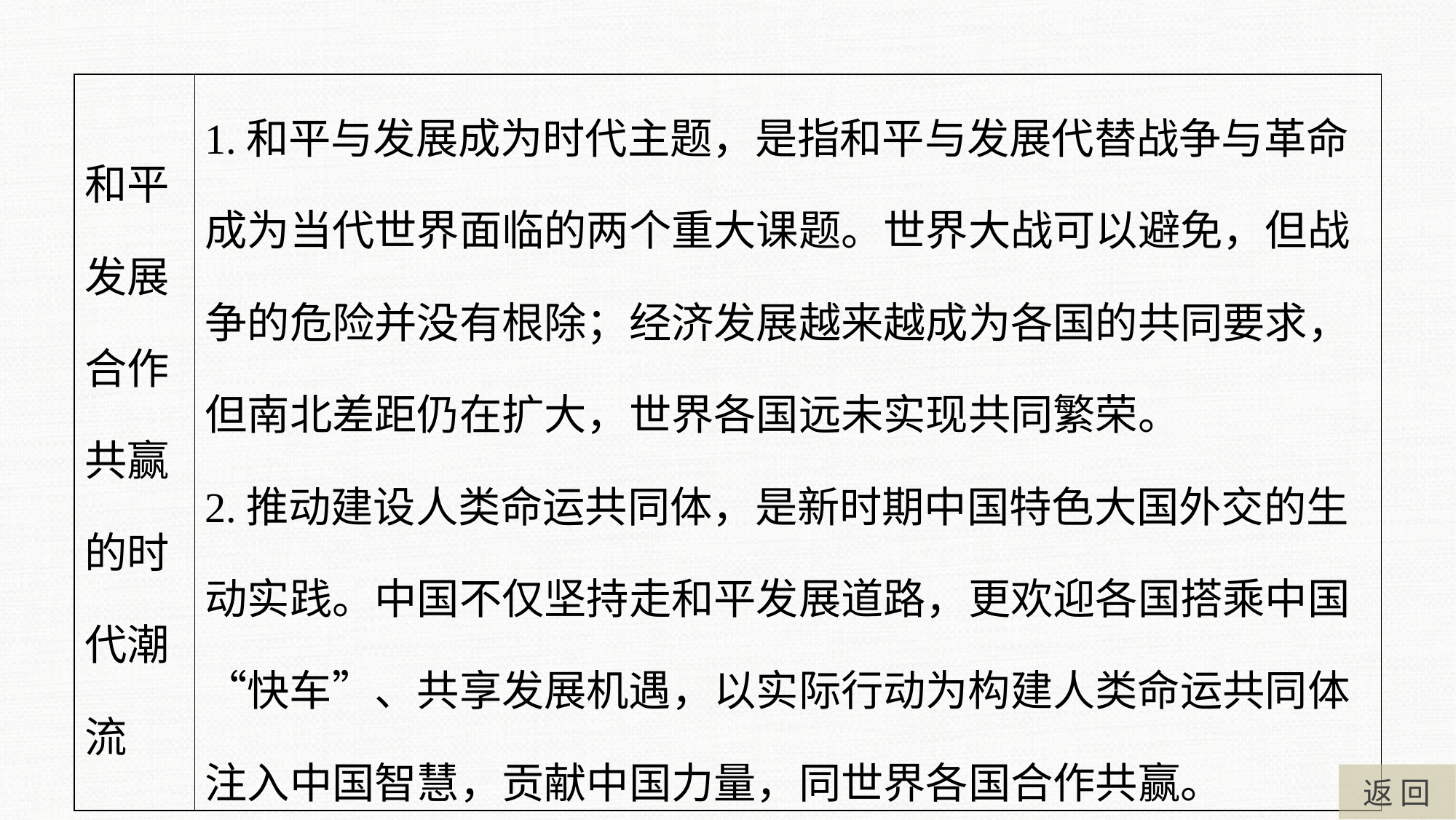

| 和平发展合作共赢的时代潮流 | 1.和平与发展成为时代主题，是指和平与发展代替战争与革命成为当代世界面临的两个重大课题。世界大战可以避免，但战争的危险并没有根除；经济发展越来越成为各国的共同要求，但南北差距仍在扩大，世界各国远未实现共同繁荣。 2.推动建设人类命运共同体，是新时期中国特色大国外交的生动实践。中国不仅坚持走和平发展道路，更欢迎各国搭乘中国“快车”、共享发展机遇，以实际行动为构建人类命运共同体注入中国智慧，贡献中国力量，同世界各国合作共赢。 |
| --- | --- |
返 回